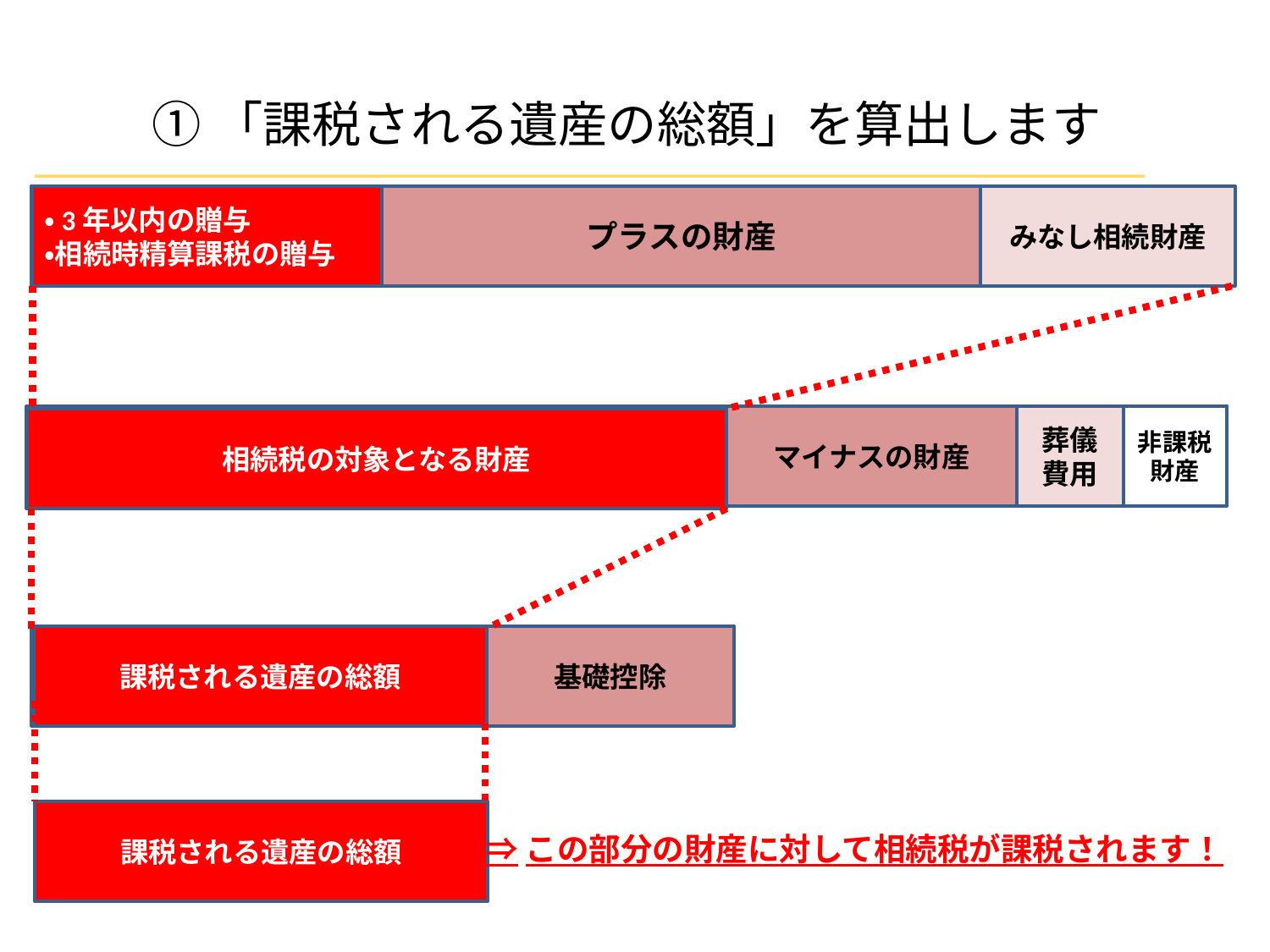

①「課税される遺産の総額」を算出します

・3年以内の贈与
・相続時精算課税の贈与
プラスの財産
みなし相続財産

マイナスの財産
葬儀費用
非課税財産
相続税の対象となる財産

課税される遺産の総額
基礎控除
課税される遺産の総額
⇒この部分の財産に対して相続税が課税されます！